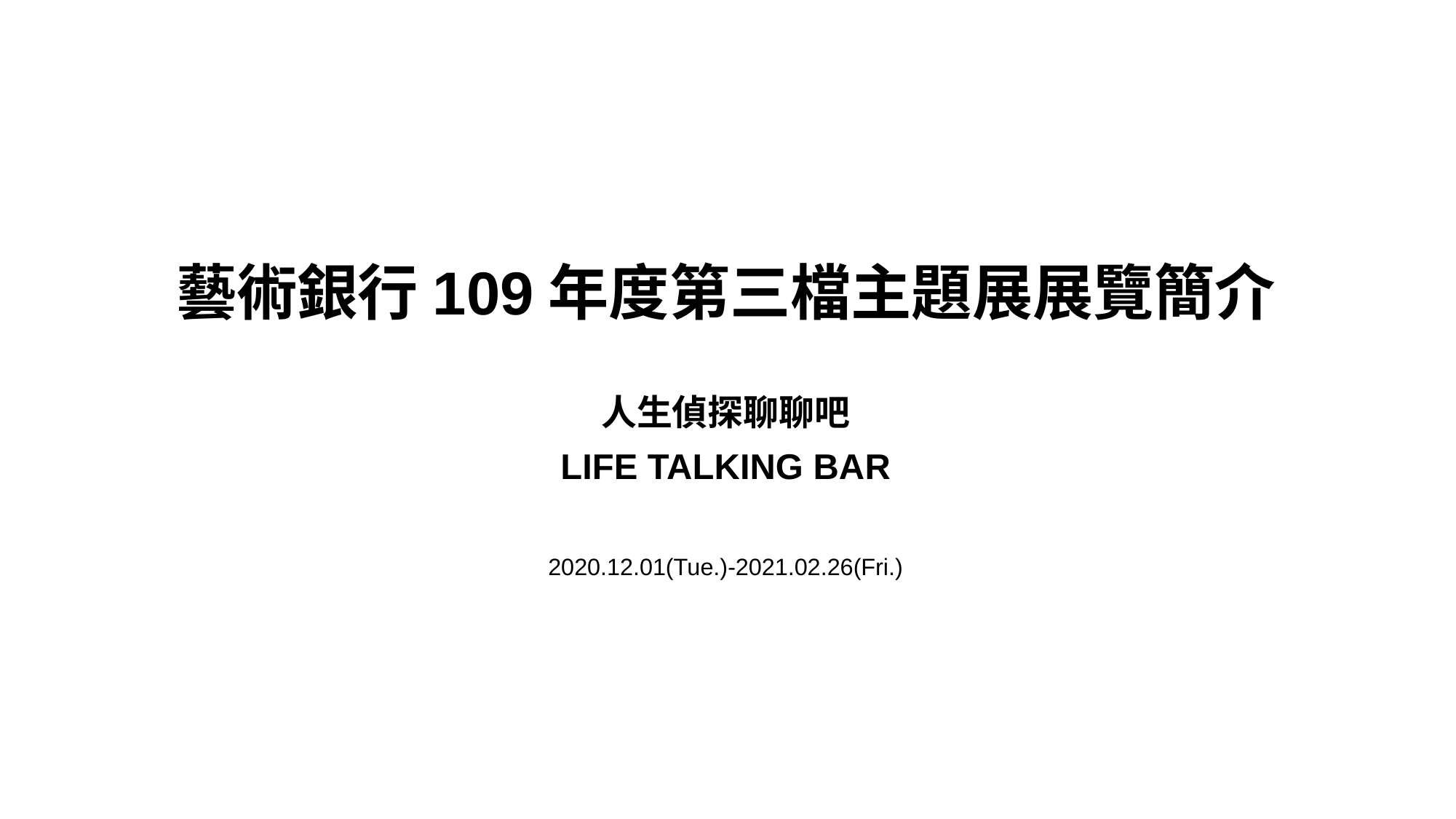

# 藝術銀行109年度第三檔主題展展覽簡介
人生偵探聊聊吧
LIFE TALKING BAR

2020.12.01(Tue.)-2021.02.26(Fri.)